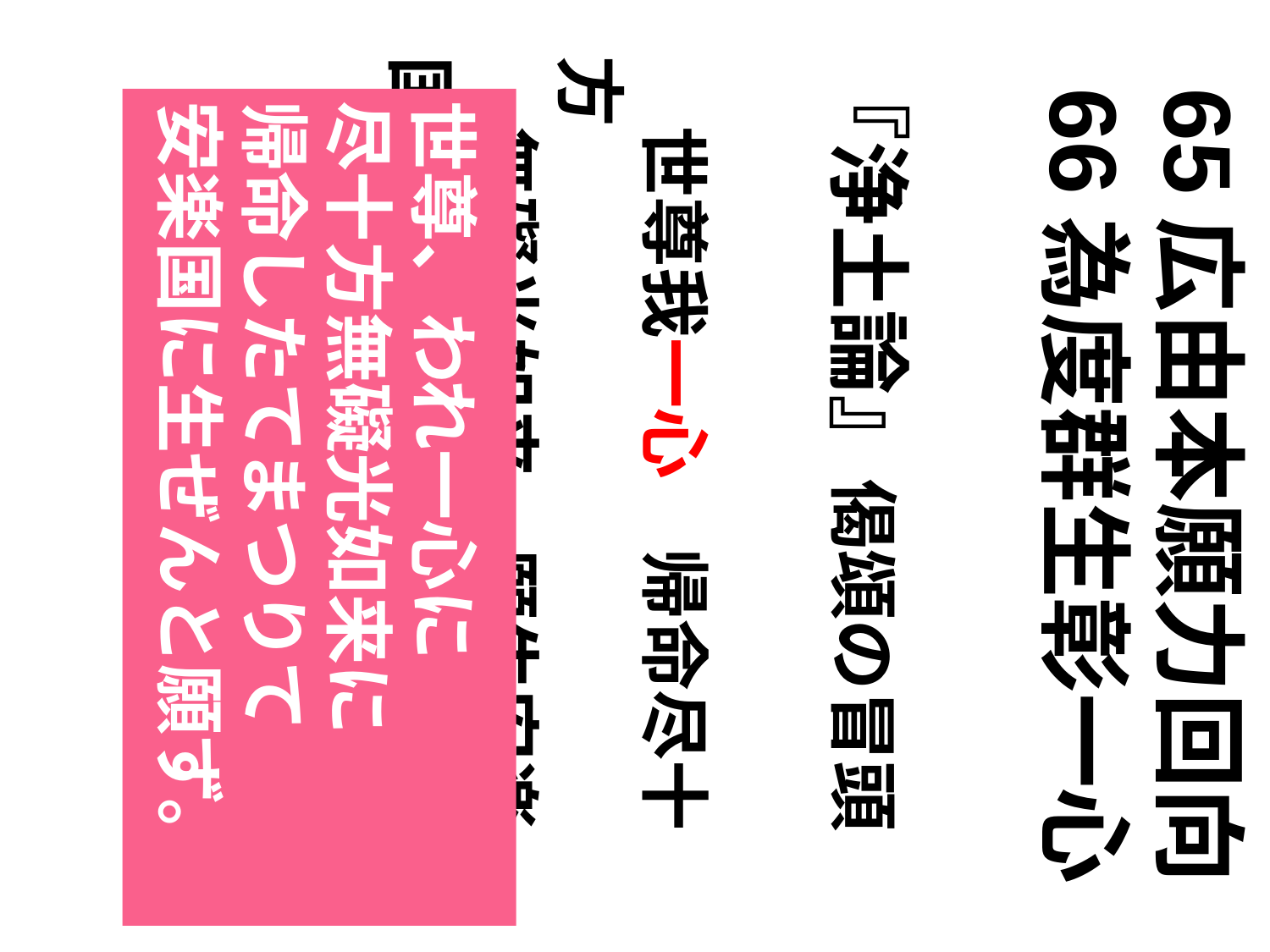

『浄土論』偈頌の冒頭
　世尊我一心　帰命尽十方
　無礙光如来　願生安楽国
65広由本願力回向
66為度群生彰一心
世尊、われ一心に
尽十方無礙光如来に
帰命したてまつりて
安楽国に生ぜんと願ず。